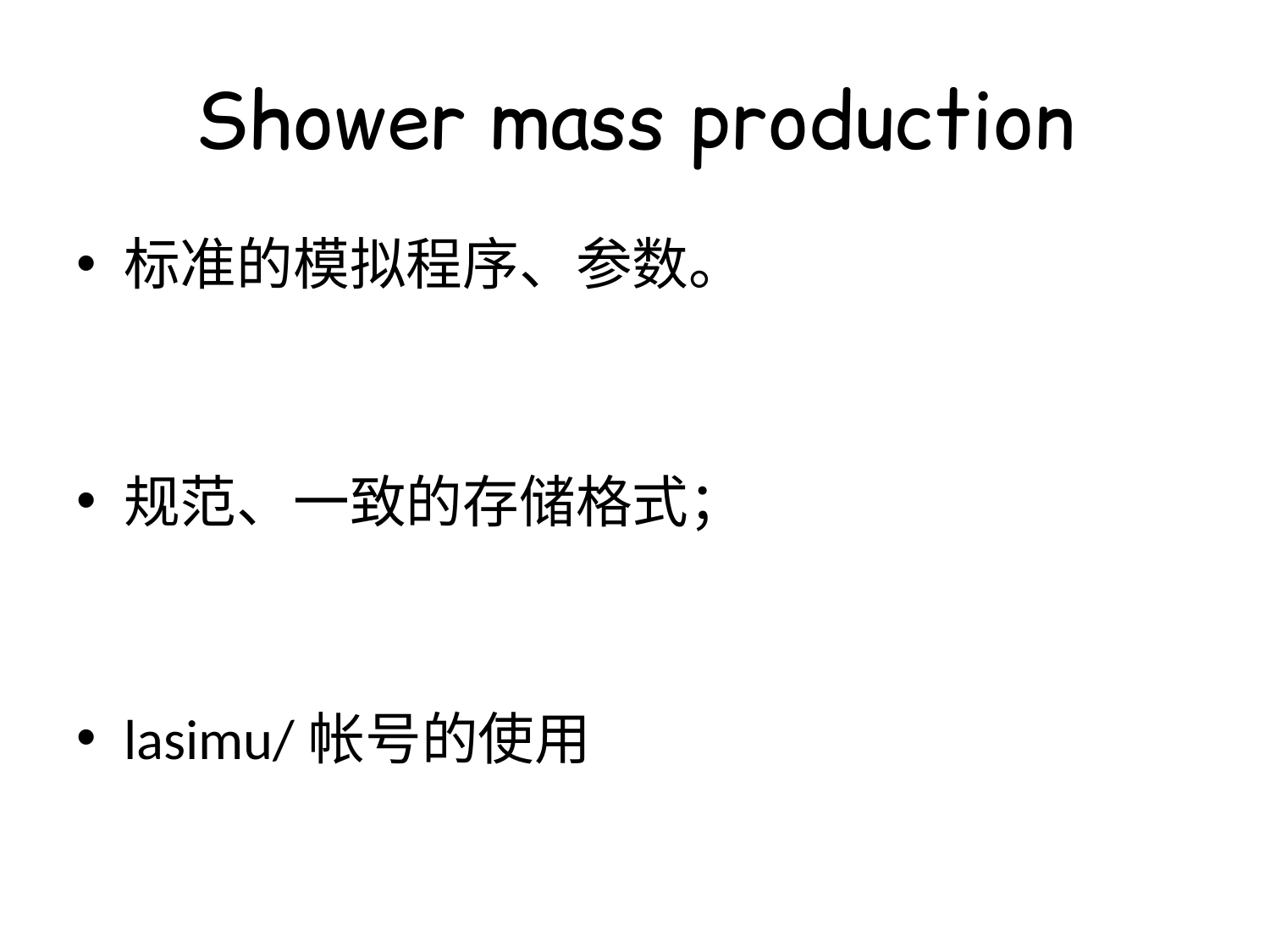

# Shower mass production
标准的模拟程序、参数。

规范、一致的存储格式；

lasimu/帐号的使用